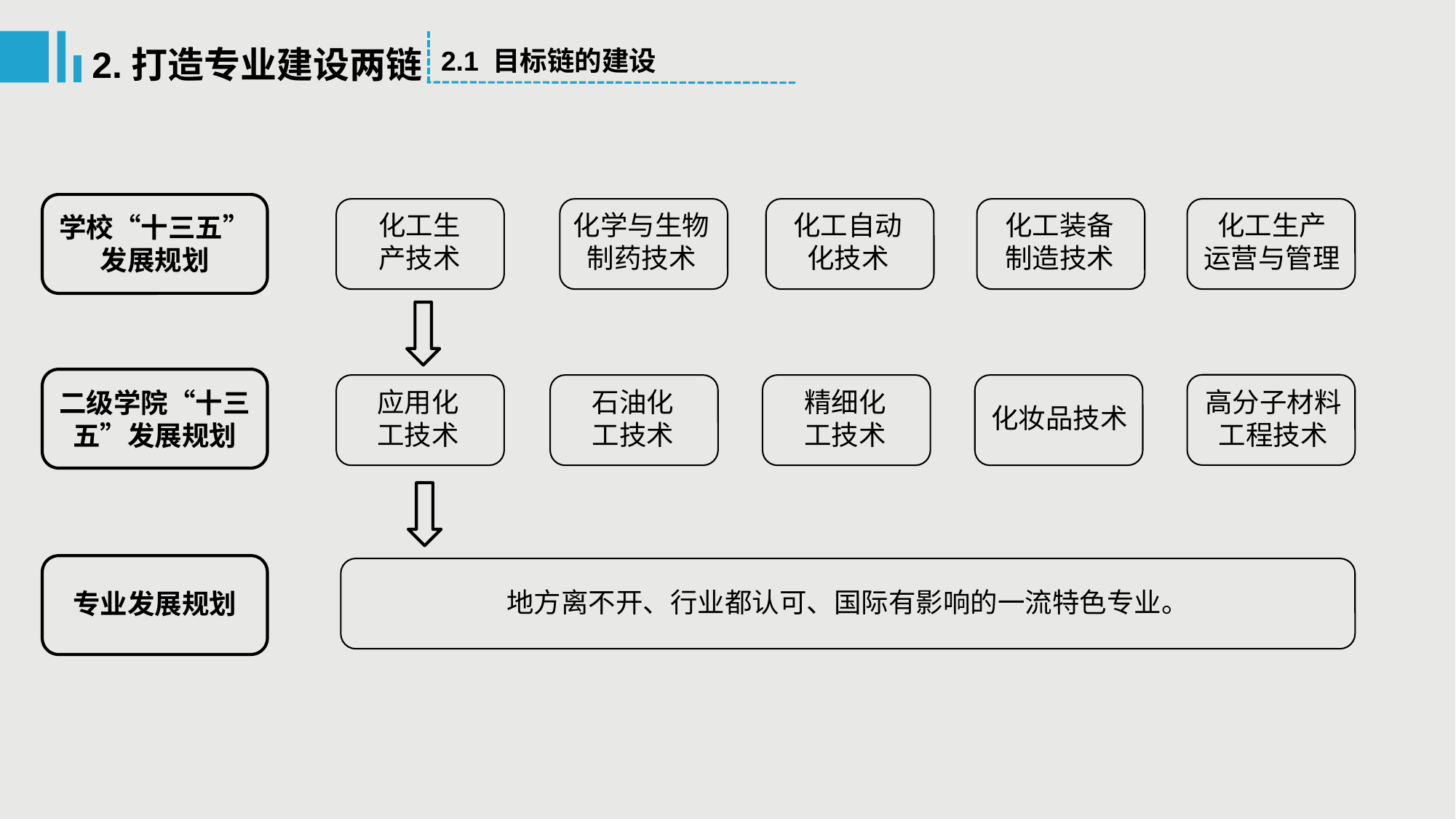

2.打造专业建设两链
2.1 目标链的建设

学校“十三五”
发展规划

化工生
产技术

化学与生物
制药技术

化工自动
化技术

化工装备
制造技术

化工生产
运营与管理

二级学院“十三五”发展规划

高分子材料
工程技术

应用化工技术

石油化
工技术

精细化
工技术

化妆品技术

专业发展规划

地方离不开、行业都认可、国际有影响的一流特色专业。